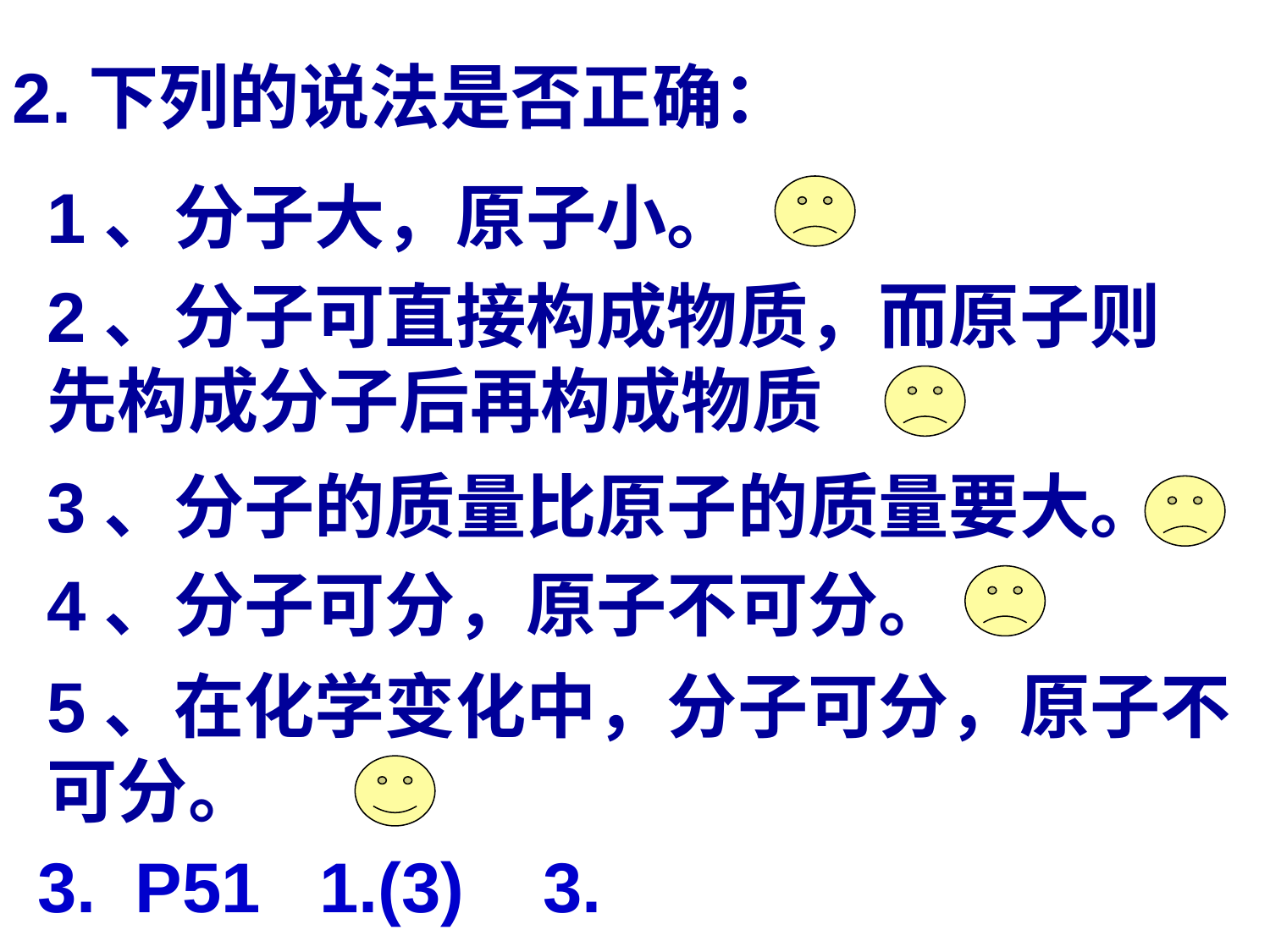

2.下列的说法是否正确：
1、分子大，原子小。

2、分子可直接构成物质，而原子则先构成分子后再构成物质

3、分子的质量比原子的质量要大。

4、分子可分，原子不可分。

5、在化学变化中，分子可分，原子不可分。

3.  P51   1.(3)    3.